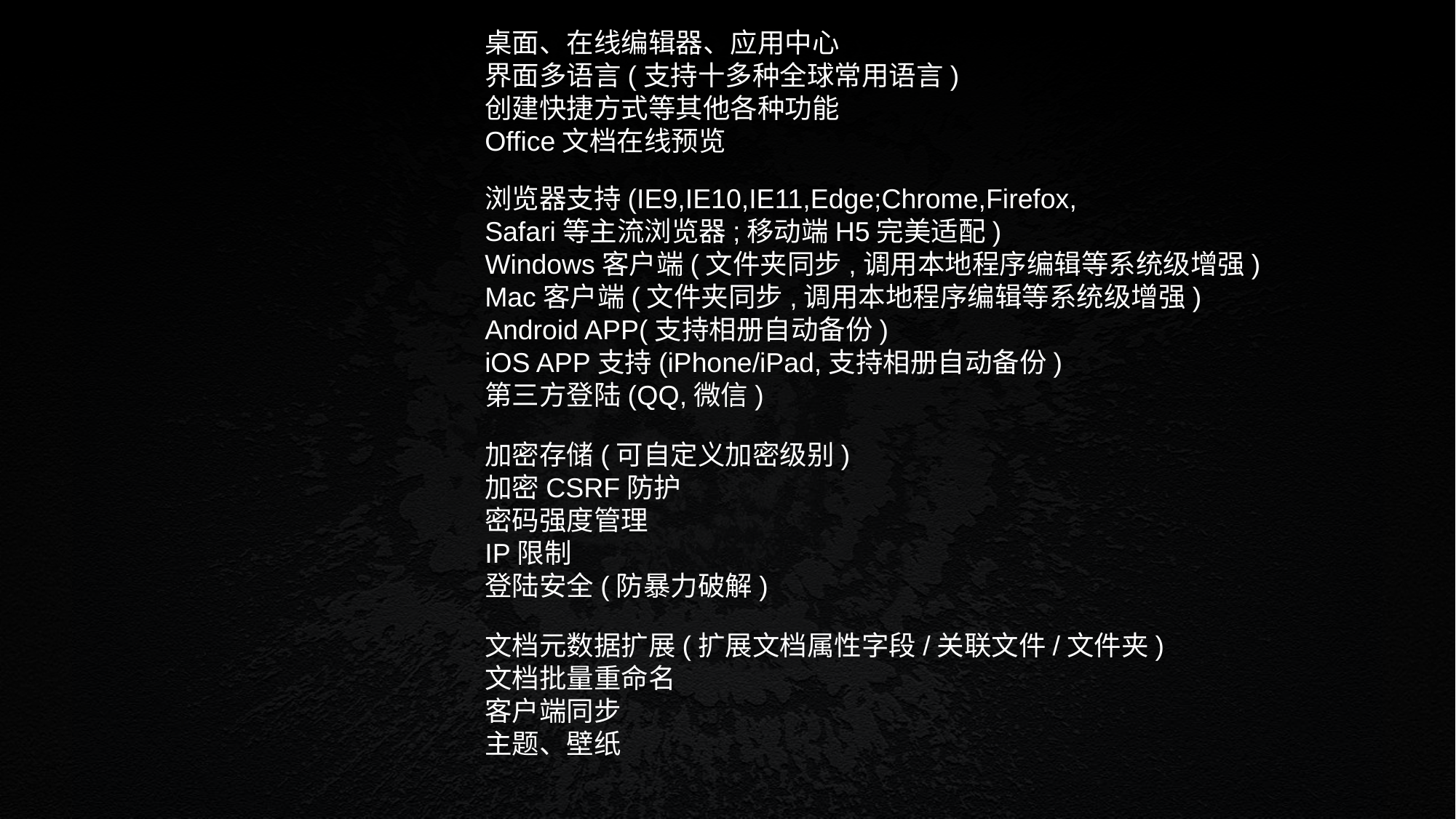

桌面、在线编辑器、应用中心
界面多语言(支持十多种全球常用语言)
创建快捷方式等其他各种功能
Office文档在线预览
浏览器支持(IE9,IE10,IE11,Edge;Chrome,Firefox,
Safari等主流浏览器;移动端H5完美适配)
Windows客户端(文件夹同步,调用本地程序编辑等系统级增强)
Mac客户端(文件夹同步,调用本地程序编辑等系统级增强)
Android APP(支持相册自动备份)
iOS APP支持(iPhone/iPad,支持相册自动备份)
第三方登陆(QQ,微信)
加密存储(可自定义加密级别)
加密CSRF防护
密码强度管理
IP限制
登陆安全(防暴力破解)
文档元数据扩展(扩展文档属性字段/关联文件/文件夹)
文档批量重命名
客户端同步
主题、壁纸